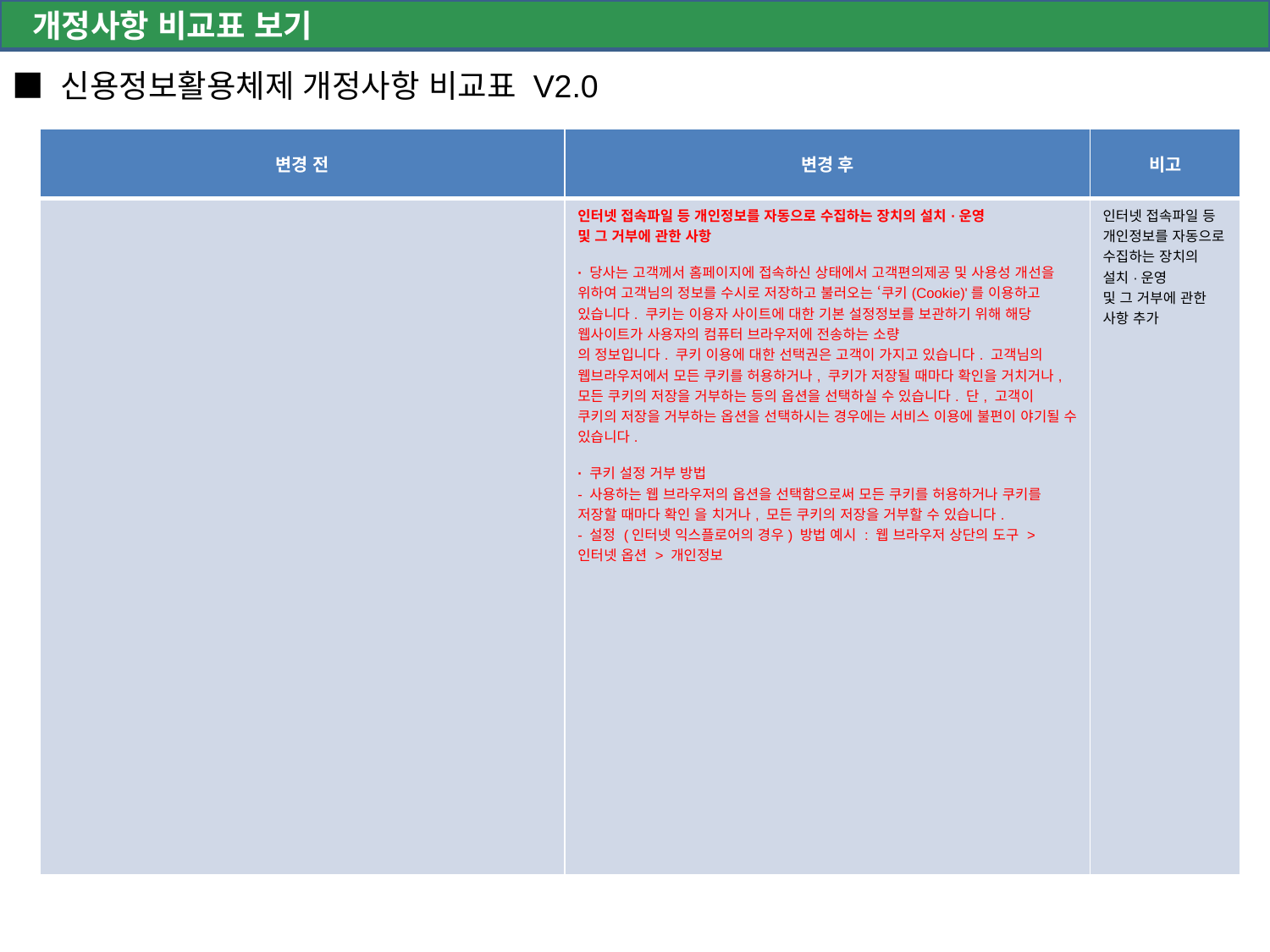

개정사항 비교표 보기
■ 신용정보활용체제 개정사항 비교표 V2.0
| 변경 전 | 변경 후 | 비고 |
| --- | --- | --- |
|  | 인터넷 접속파일 등 개인정보를 자동으로 수집하는 장치의 설치·운영 및 그 거부에 관한 사항 · 당사는 고객께서 홈페이지에 접속하신 상태에서 고객편의제공 및 사용성 개선을 위하여 고객님의 정보를 수시로 저장하고 불러오는 ‘쿠키(Cookie)'를 이용하고 있습니다. 쿠키는 이용자 사이트에 대한 기본 설정정보를 보관하기 위해 해당 웹사이트가 사용자의 컴퓨터 브라우저에 전송하는 소량 의 정보입니다. 쿠키 이용에 대한 선택권은 고객이 가지고 있습니다. 고객님의 웹브라우저에서 모든 쿠키를 허용하거나, 쿠키가 저장될 때마다 확인을 거치거나, 모든 쿠키의 저장을 거부하는 등의 옵션을 선택하실 수 있습니다. 단, 고객이 쿠키의 저장을 거부하는 옵션을 선택하시는 경우에는 서비스 이용에 불편이 야기될 수 있습니다. · 쿠키 설정 거부 방법 - 사용하는 웹 브라우저의 옵션을 선택함으로써 모든 쿠키를 허용하거나 쿠키를 저장할 때마다 확인 을 치거나, 모든 쿠키의 저장을 거부할 수 있습니다. - 설정 (인터넷 익스플로어의 경우) 방법 예시 : 웹 브라우저 상단의 도구 > 인터넷 옵션 > 개인정보 | 인터넷 접속파일 등 개인정보를 자동으로 수집하는 장치의 설치·운영 및 그 거부에 관한 사항 추가 |